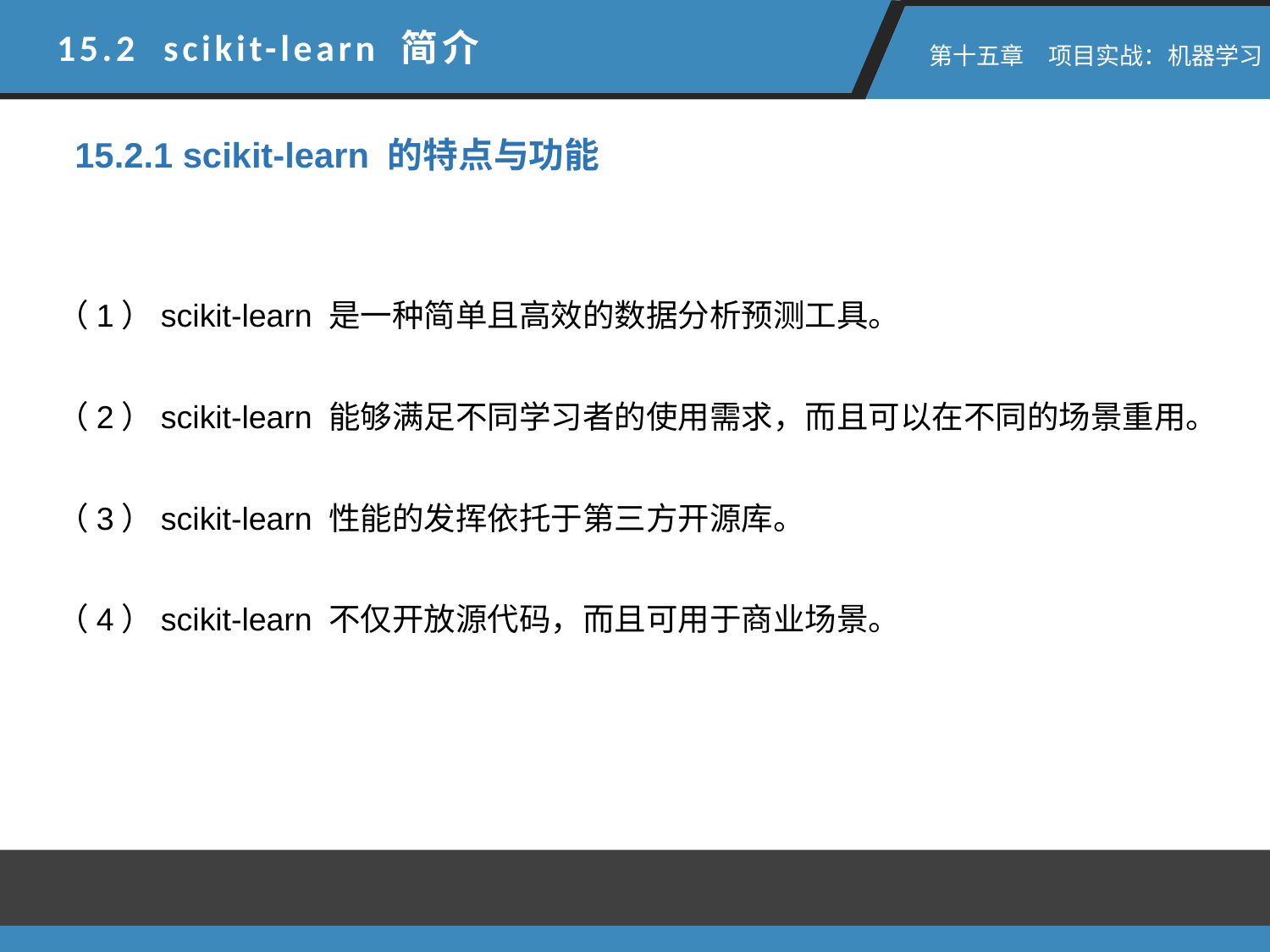

15.2  scikit-learn 简介

  第十五章　项目实战：机器学习
15.2.1 scikit-learn 的特点与功能

（1）scikit-learn 是一种简单且高效的数据分析预测工具。
（2）scikit-learn 能够满足不同学习者的使用需求，而且可以在不同的场景重用。
（3）scikit-learn 性能的发挥依托于第三方开源库。
（4）scikit-learn 不仅开放源代码，而且可用于商业场景。